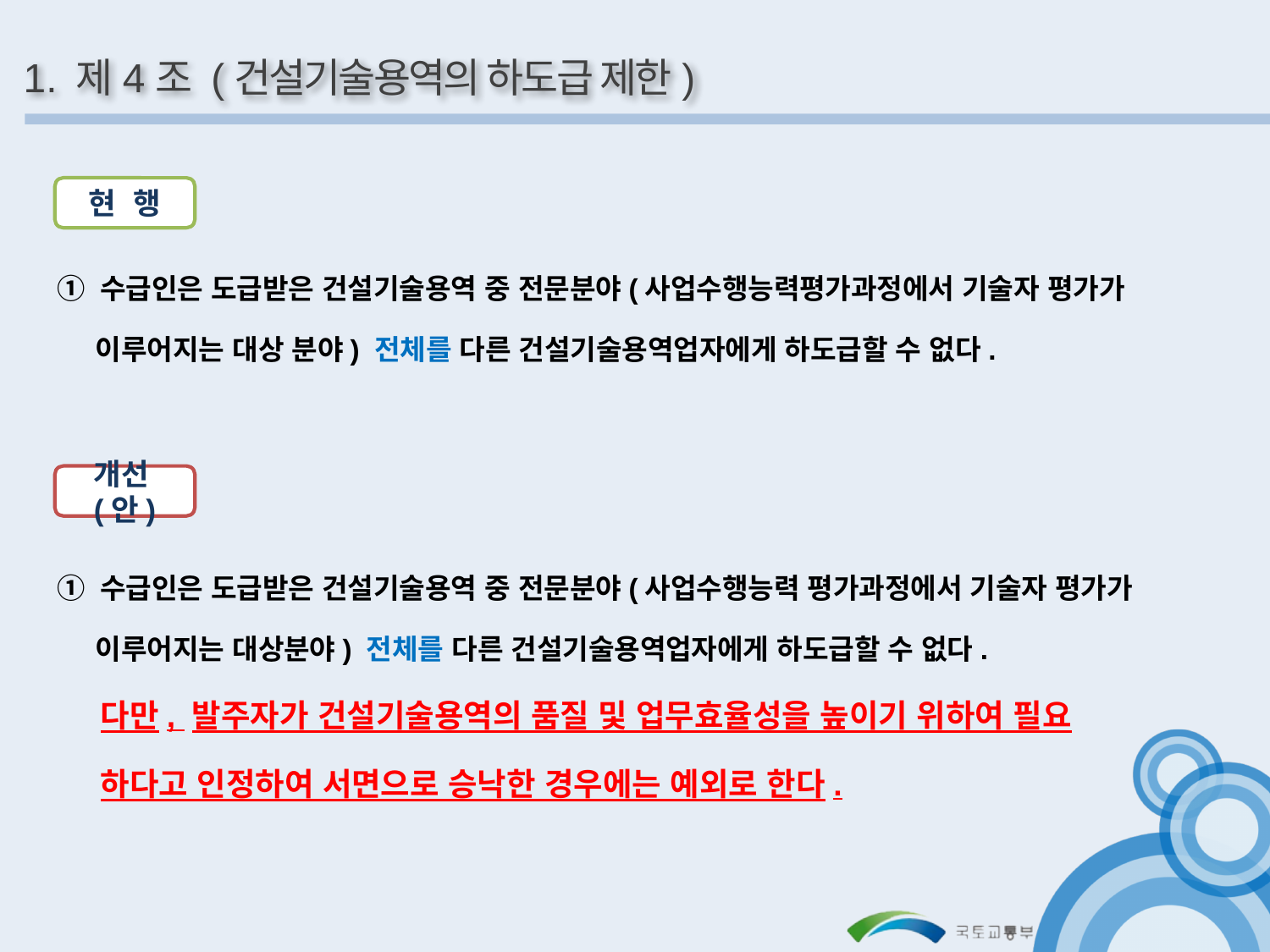

1. 제4조 (건설기술용역의 하도급 제한)
현  행
① 수급인은 도급받은 건설기술용역 중 전문분야(사업수행능력평가과정에서 기술자 평가가
    이루어지는 대상 분야) 전체를 다른 건설기술용역업자에게 하도급할 수 없다.

개선(안)
① 수급인은 도급받은 건설기술용역 중 전문분야(사업수행능력 평가과정에서 기술자 평가가
    이루어지는 대상분야) 전체를 다른 건설기술용역업자에게 하도급할 수 없다.
    다만, 발주자가 건설기술용역의 품질 및 업무효율성을 높이기 위하여 필요
    하다고 인정하여 서면으로 승낙한 경우에는 예외로 한다.